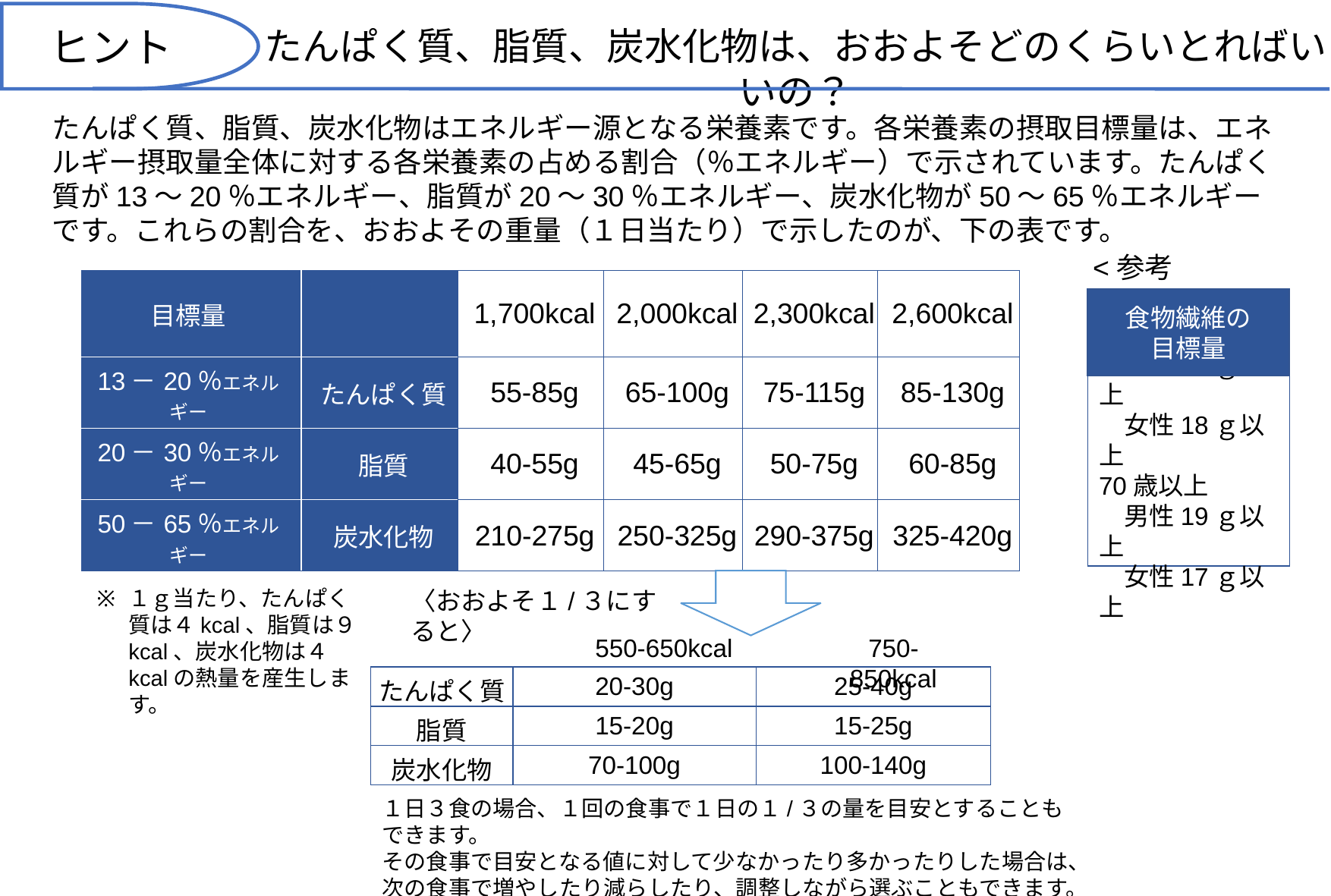

ヒント
たんぱく質、脂質、炭水化物は、おおよそどのくらいとればいいの？
たんぱく質、脂質、炭水化物はエネルギー源となる栄養素です。各栄養素の摂取目標量は、エネルギー摂取量全体に対する各栄養素の占める割合（％エネルギー）で示されています。たんぱく質が13～20％エネルギー、脂質が20～30％エネルギー、炭水化物が50～65％エネルギーです。これらの割合を、おおよその重量（１日当たり）で示したのが、下の表です。
<参考>
| 目標量 |  |  | 1,700kcal | 2,000kcal | 2,300kcal | 2,600kcal |
| --- | --- | --- | --- | --- | --- | --- |
| 13－20％エネルギー |  | たんぱく質 | 55-85g | 65-100g | 75-115g | 85-130g |
| 20－30％エネルギー |  | 脂質 | 40-55g | 45-65g | 50-75g | 60-85g |
| 50－65％エネルギー |  | 炭水化物 | 210-275g | 250-325g | 290-375g | 325-420g |
食物繊維の
目標量
20～60歳代
　男性20ｇ以上
　女性18ｇ以上
70歳以上
　男性19ｇ以上
　女性17ｇ以上

１ｇ当たり、たんぱく質は４kcal、脂質は９kcal、炭水化物は４kcalの熱量を産生します。
〈おおよそ１/３にすると〉
550-650kcal
750-850kcal
| たんぱく質 | 20-30g | 25-40g |
| --- | --- | --- |
| 脂質 | 15-20g | 15-25g |
| 炭水化物 | 70-100g | 100-140g |
１日３食の場合、１回の食事で１日の１/３の量を目安とすることもできます。
その食事で目安となる値に対して少なかったり多かったりした場合は、次の食事で増やしたり減らしたり、調整しながら選ぶこともできます。